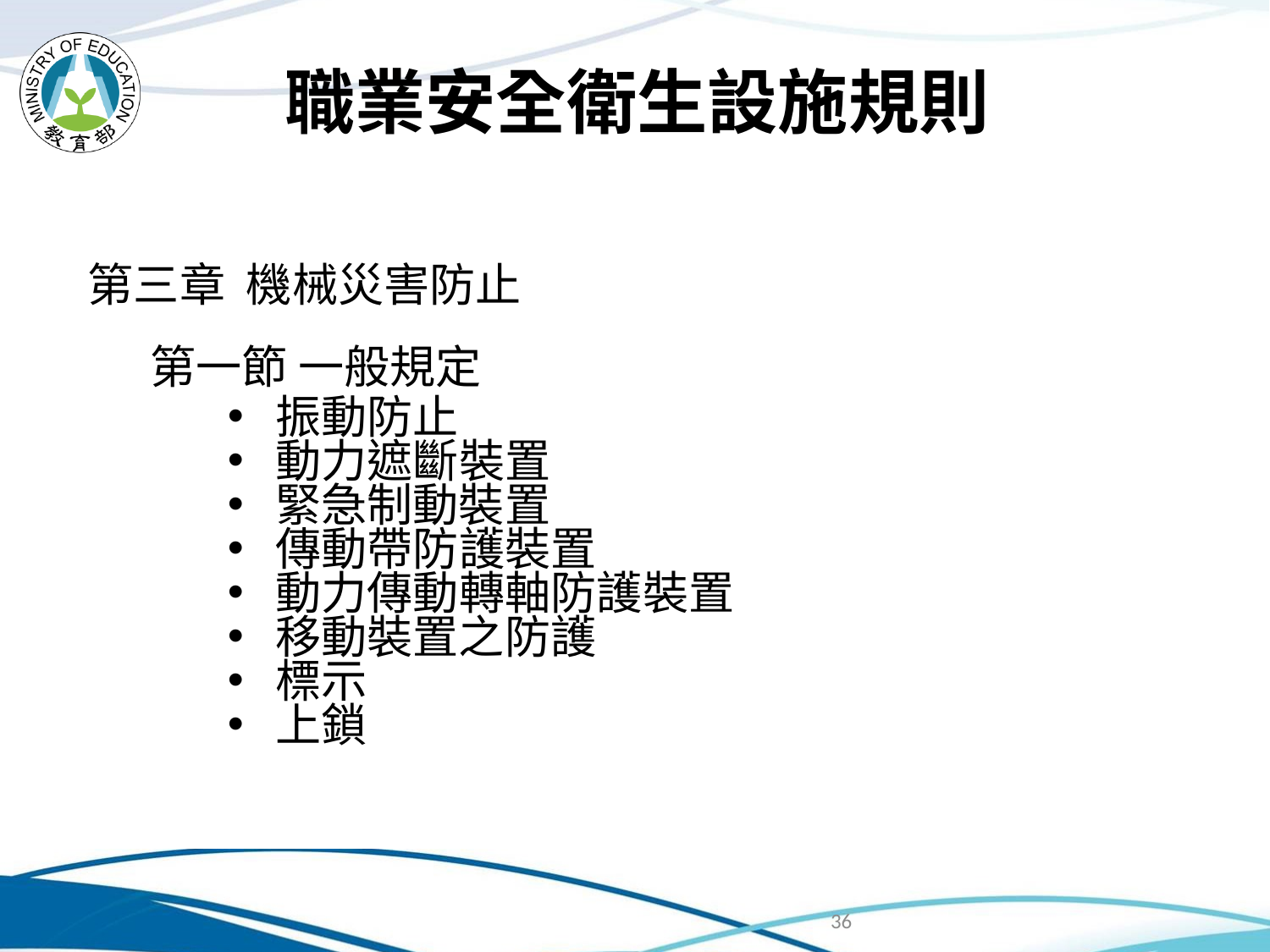

職業安全衛生設施規則
# 第三章  機械災害防止 第一節 一般規定
振動防止
動力遮斷裝置
緊急制動裝置
傳動帶防護裝置
動力傳動轉軸防護裝置
移動裝置之防護
標示
上鎖
36